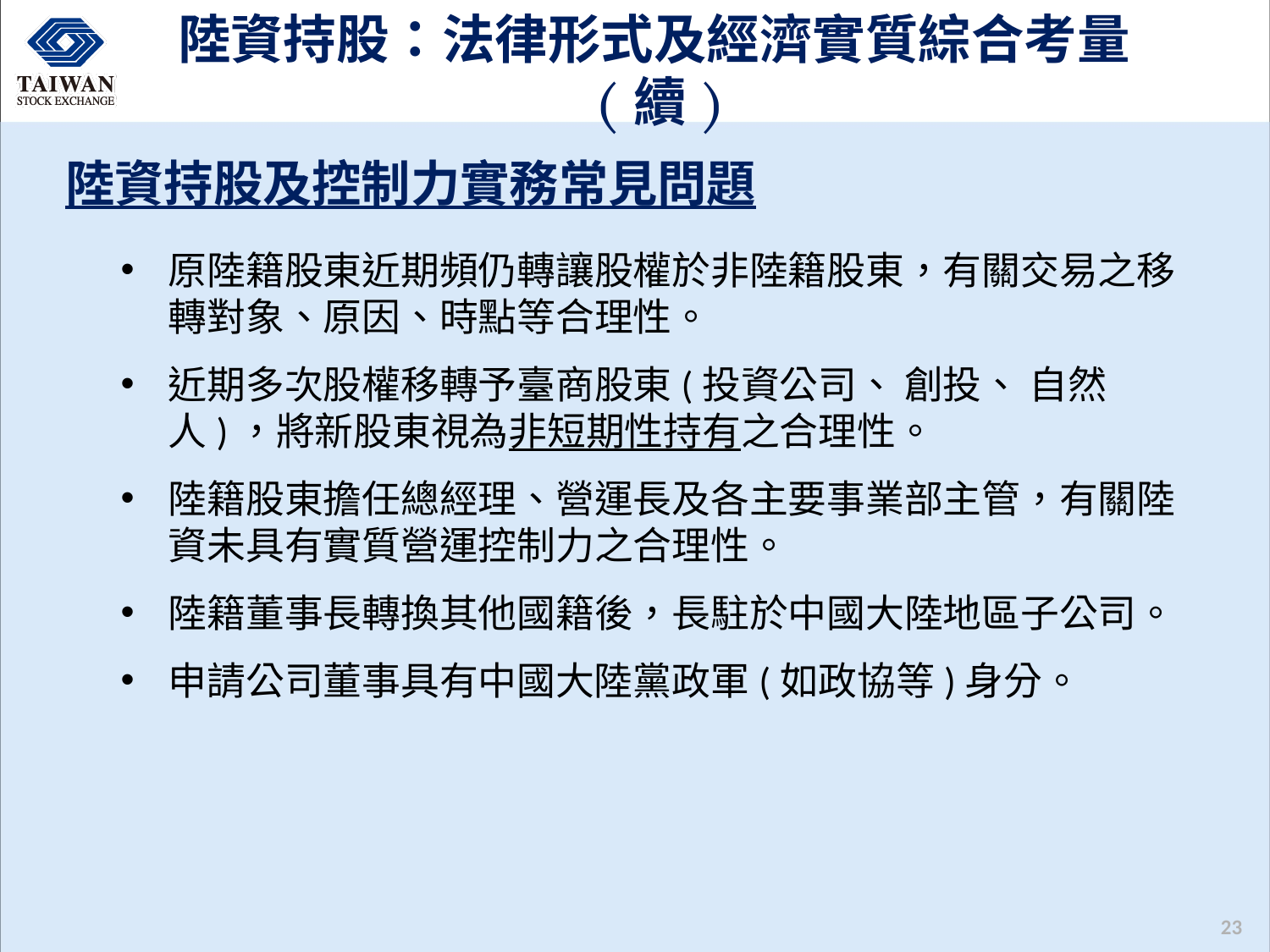

陸資持股：法律形式及經濟實質綜合考量(續)
# 陸資持股及控制力實務常見問題
原陸籍股東近期頻仍轉讓股權於非陸籍股東，有關交易之移轉對象、原因、時點等合理性。
近期多次股權移轉予臺商股東(投資公司、 創投、 自然人)，將新股東視為非短期性持有之合理性。
陸籍股東擔任總經理、營運長及各主要事業部主管，有關陸資未具有實質營運控制力之合理性。
陸籍董事長轉換其他國籍後，長駐於中國大陸地區子公司。
申請公司董事具有中國大陸黨政軍(如政協等)身分。

23